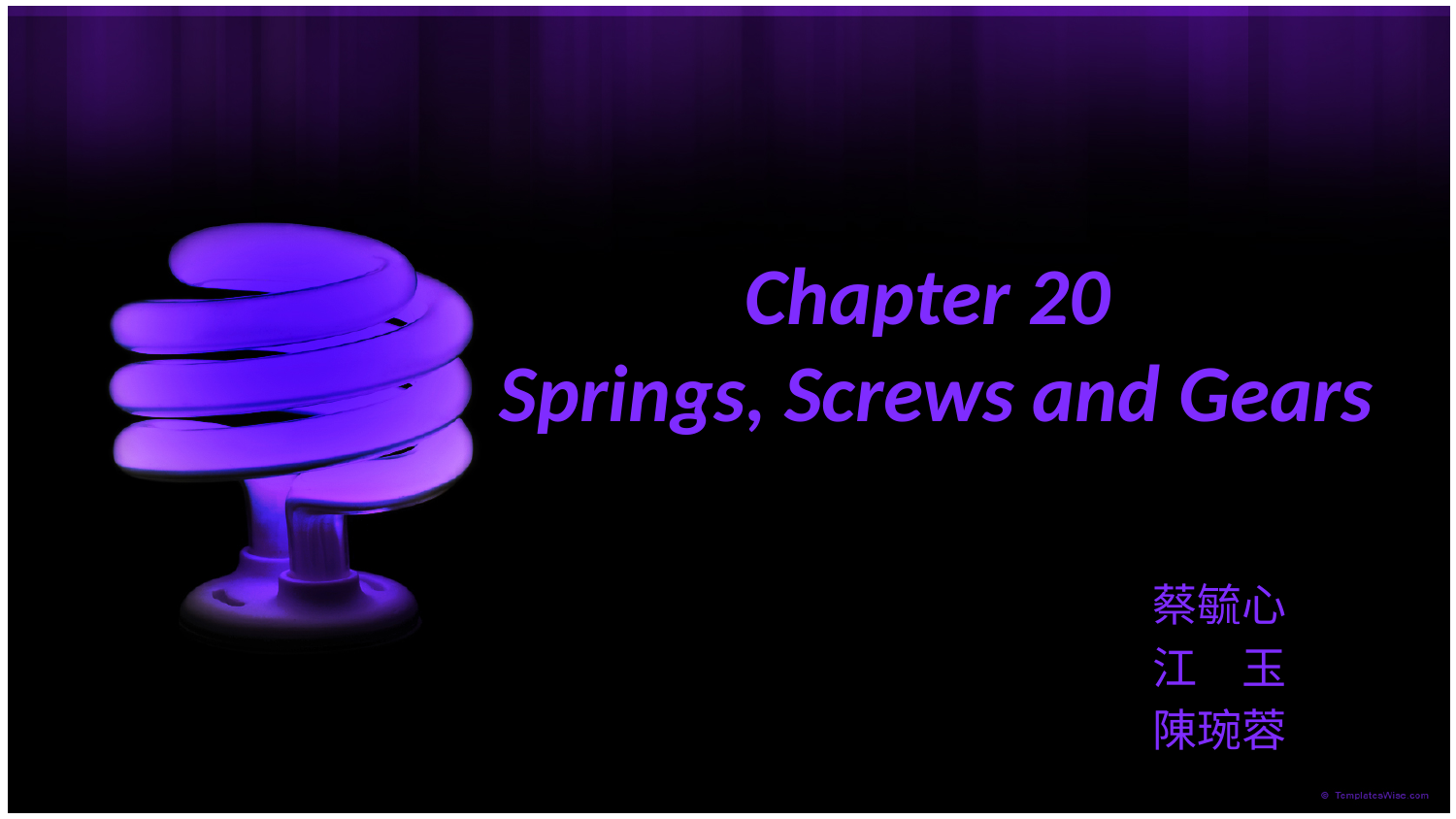

# Chapter 20 Springs, Screws and Gears
蔡毓心
江　玉
陳琬蓉